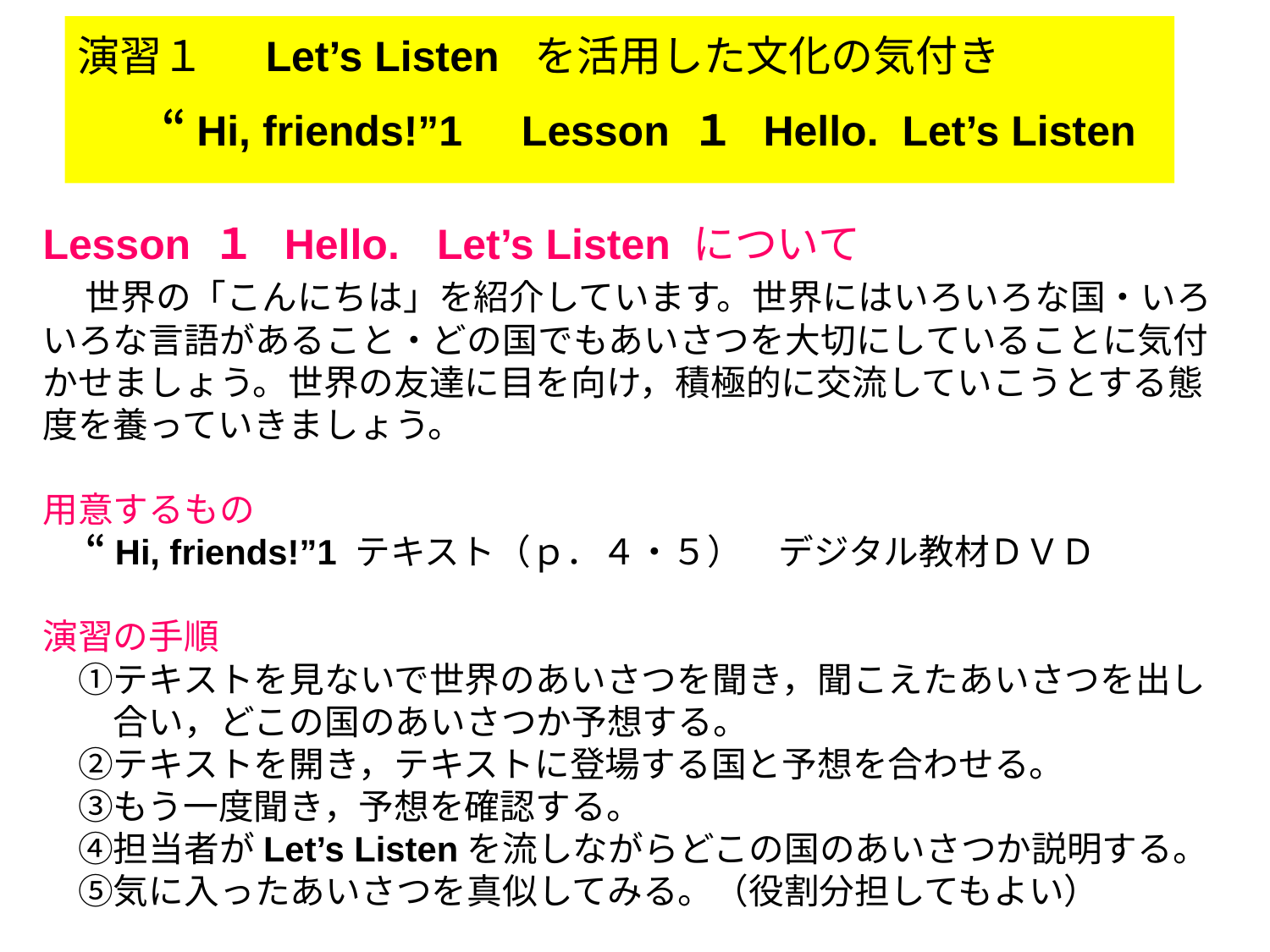

演習１　Let’s Listen を活用した文化の気付き

　　“Hi, friends!”1     Lesson １  Hello.  Let’s Listen

Lesson １  Hello.  Let’s Listen について
　世界の「こんにちは」を紹介しています。世界にはいろいろな国・いろいろな言語があること・どの国でもあいさつを大切にしていることに気付かせましょう。世界の友達に目を向け，積極的に交流していこうとする態度を養っていきましょう。

用意するもの
　 “Hi, friends!”1 テキスト（ｐ．４・５）　デジタル教材ＤＶＤ

演習の手順
　①テキストを見ないで世界のあいさつを聞き，聞こえたあいさつを出し
　　合い，どこの国のあいさつか予想する。
　②テキストを開き，テキストに登場する国と予想を合わせる。
　③もう一度聞き，予想を確認する。
　④担当者がLet’s Listenを流しながらどこの国のあいさつか説明する。
　⑤気に入ったあいさつを真似してみる。（役割分担してもよい）